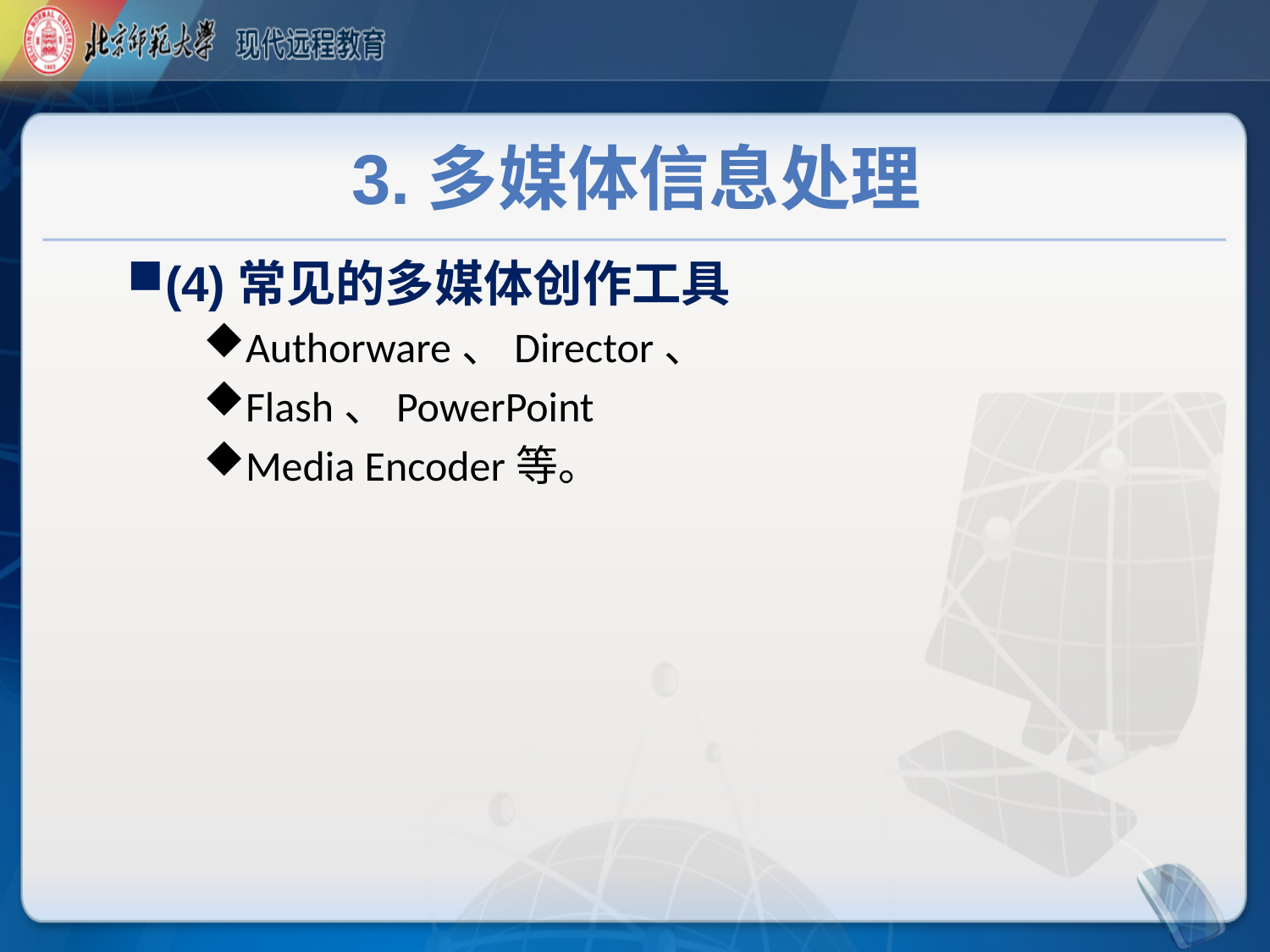

# 3.多媒体信息处理
(4)常见的多媒体创作工具
Authorware、Director、
Flash、PowerPoint
Media Encoder等。